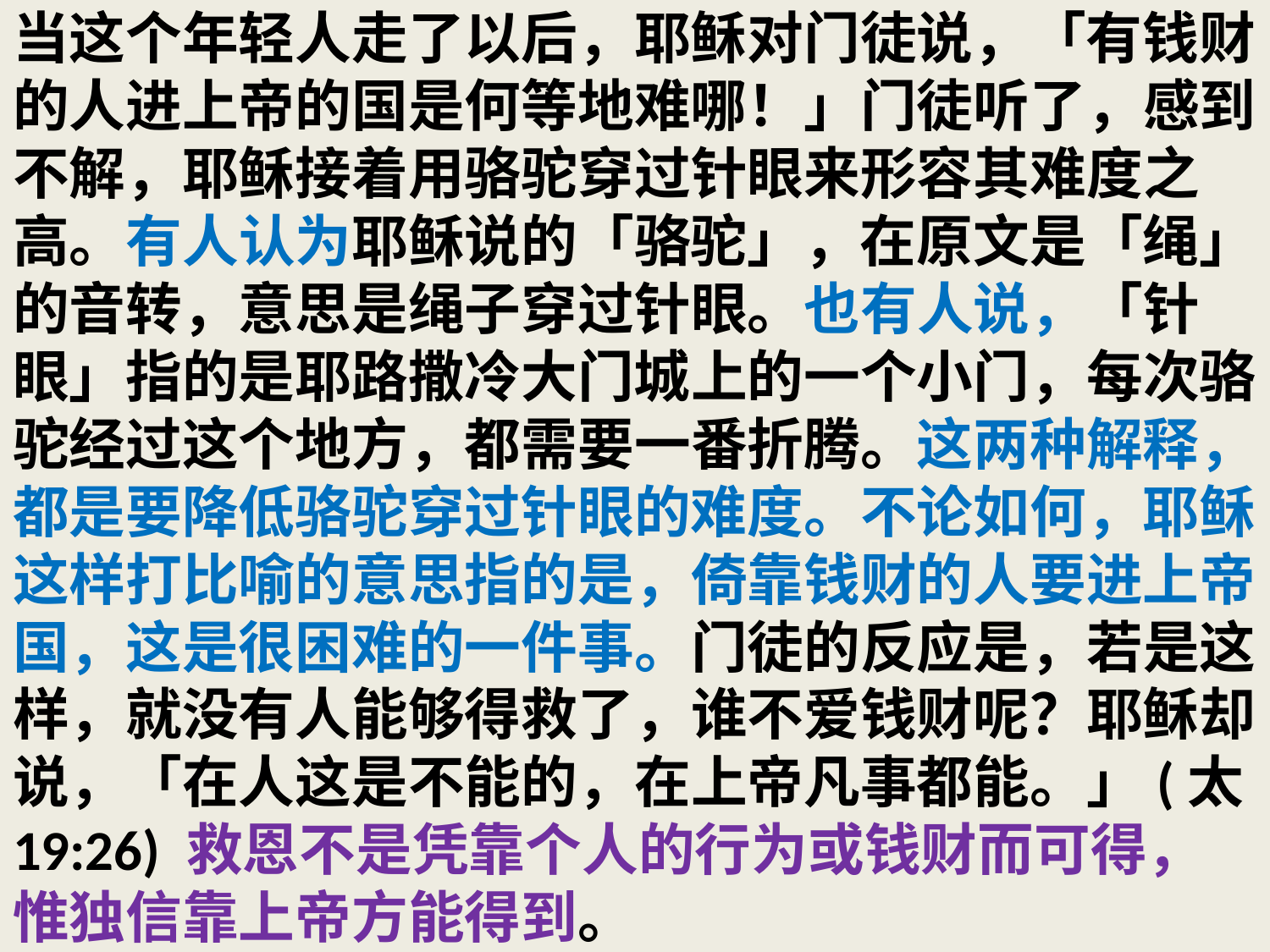

# 当这个年轻人走了以后，耶稣对门徒说，「有钱财的人进上帝的国是何等地难哪！」门徒听了，感到不解，耶稣接着用骆驼穿过针眼来形容其难度之高。有人认为耶稣说的「骆驼」，在原文是「绳」的音转，意思是绳子穿过针眼。也有人说，「针眼」指的是耶路撒冷大门城上的一个小门，每次骆驼经过这个地方，都需要一番折腾。这两种解释，都是要降低骆驼穿过针眼的难度。不论如何，耶稣这样打比喻的意思指的是，倚靠钱财的人要进上帝国，这是很困难的一件事。门徒的反应是，若是这样，就没有人能够得救了，谁不爱钱财呢？耶稣却说，「在人这是不能的，在上帝凡事都能。」(太 19:26) 救恩不是凭靠个人的行为或钱财而可得，惟独信靠上帝方能得到。